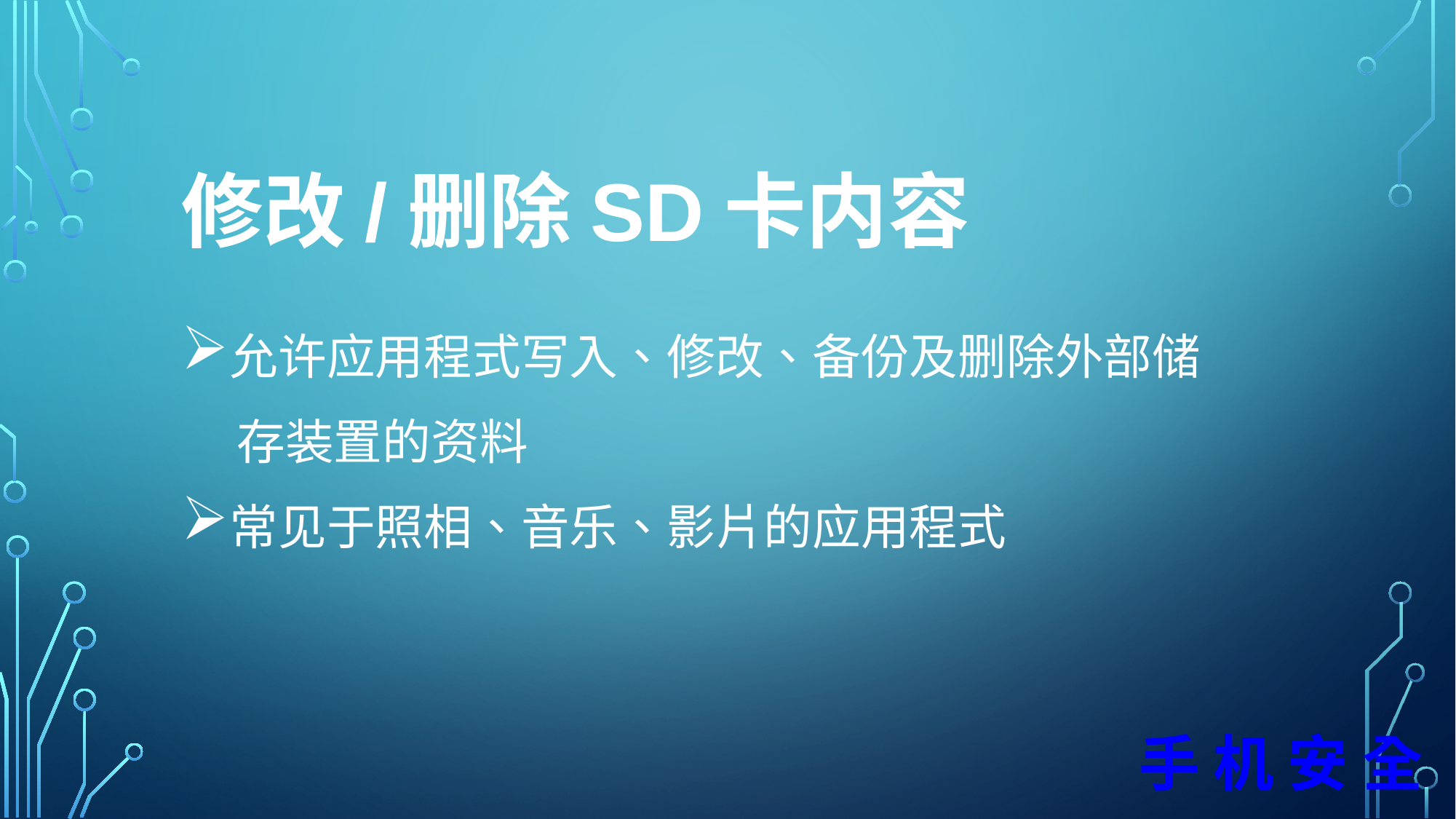

修改/删除SD卡内容
允许应用程式写入、修改、备份及删除外部储
    存装置的资料
常见于照相、音乐、影片的应用程式
手 机 安 全